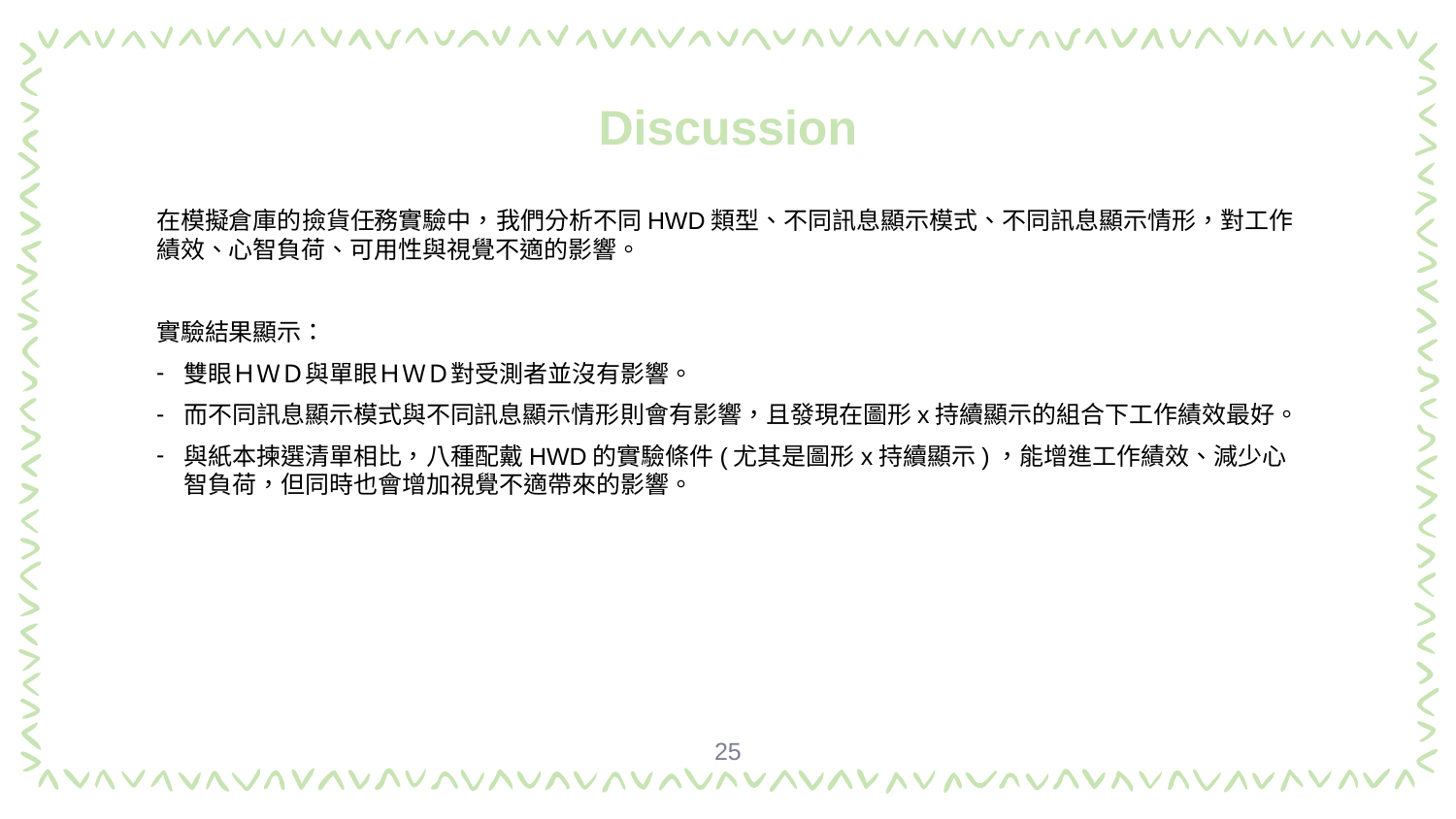

# Discussion
在模擬倉庫的撿貨任務實驗中，我們分析不同HWD類型、不同訊息顯示模式、不同訊息顯示情形，對工作績效、心智負荷、可用性與視覺不適的影響。

實驗結果顯示：
雙眼ＨＷＤ與單眼ＨＷＤ對受測者並沒有影響。
而不同訊息顯示模式與不同訊息顯示情形則會有影響，且發現在圖形x持續顯示的組合下工作績效最好。
與紙本揀選清單相比，八種配戴HWD的實驗條件(尤其是圖形x持續顯示)，能增進工作績效、減少心智負荷，但同時也會增加視覺不適帶來的影響。
25